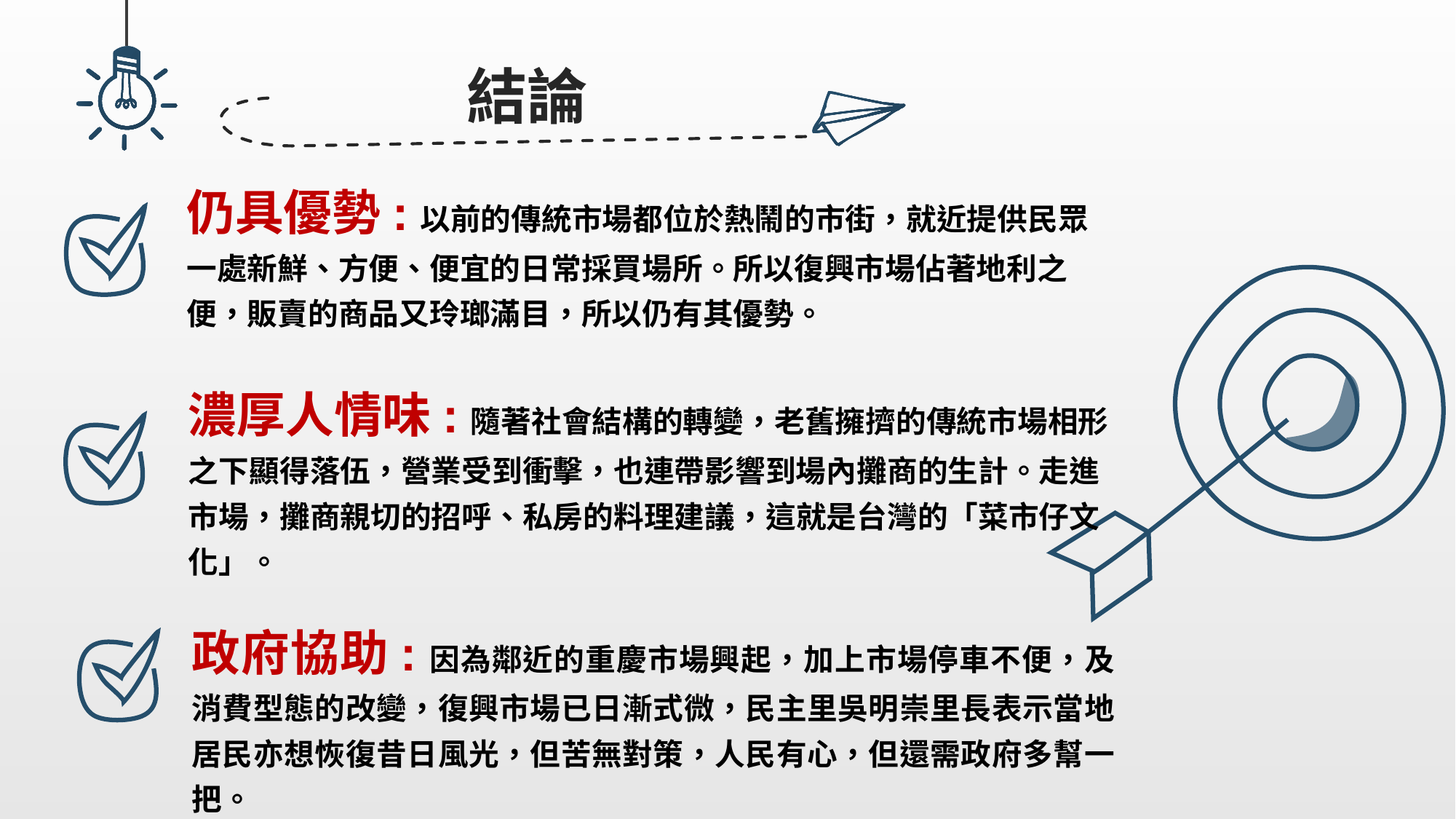

結論

仍具優勢:以前的傳統市場都位於熱鬧的市街，就近提供民眾一處新鮮、方便、便宜的日常採買場所。所以復興市場佔著地利之便，販賣的商品又玲瑯滿目，所以仍有其優勢。

濃厚人情味:隨著社會結構的轉變，老舊擁擠的傳統市場相形之下顯得落伍，營業受到衝擊，也連帶影響到場內攤商的生計。走進市場，攤商親切的招呼、私房的料理建議，這就是台灣的「菜市仔文化」。

政府協助:因為鄰近的重慶市場興起，加上市場停車不便，及消費型態的改變，復興市場已日漸式微，民主里吳明崇里長表示當地居民亦想恢復昔日風光，但苦無對策，人民有心，但還需政府多幫一把。